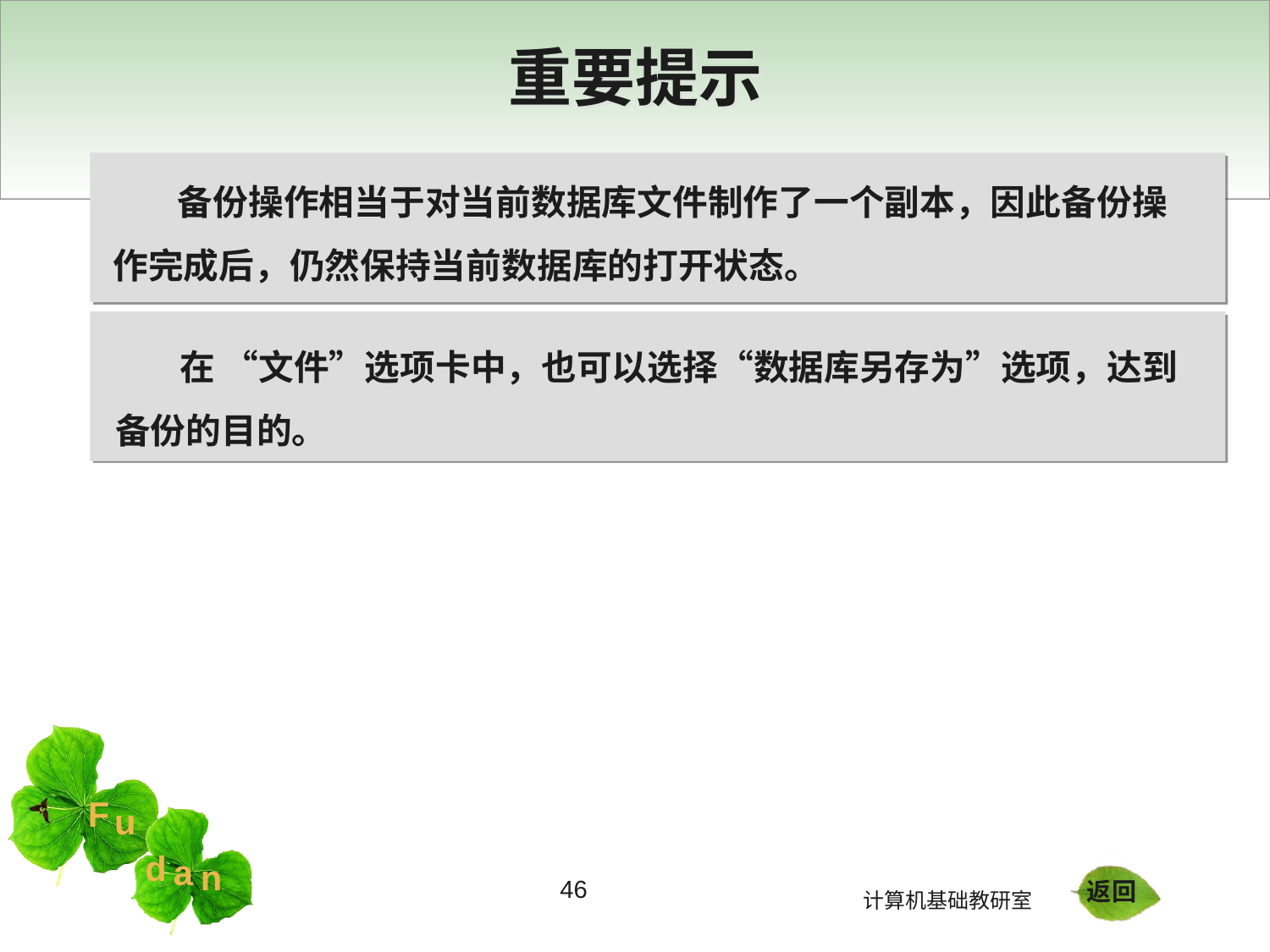

# 重要提示

       备份操作相当于对当前数据库文件制作了一个副本，因此备份操作完成后，仍然保持当前数据库的打开状态。

       在 “文件”选项卡中，也可以选择“数据库另存为”选项，达到备份的目的。
46
返回